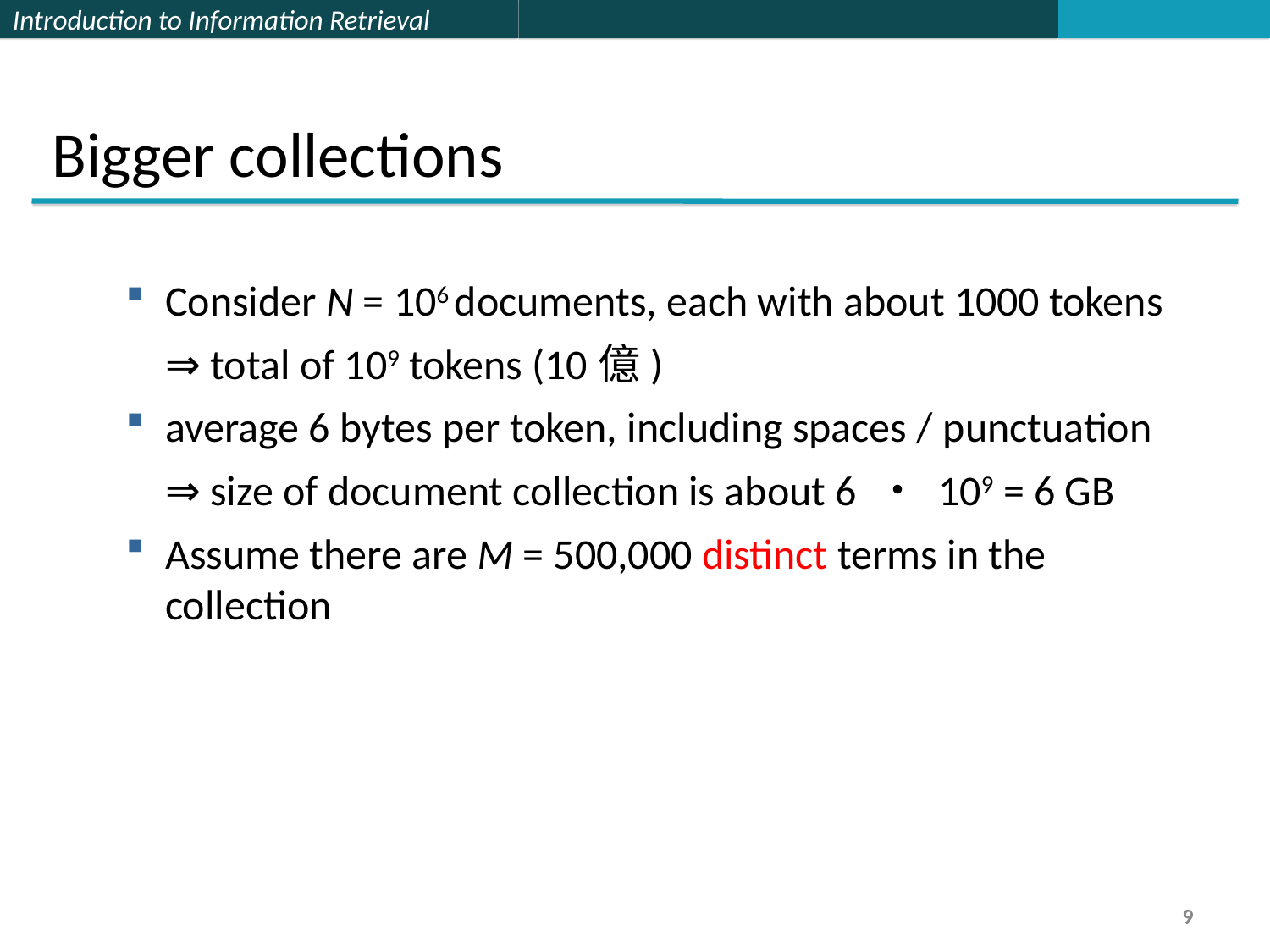

Bigger collections
Consider N = 106 documents, each with about 1000 tokens
	⇒ total of 109 tokens (10億)
average 6 bytes per token, including spaces / punctuation
	⇒ size of document collection is about 6 ・ 109 = 6 GB
Assume there are M = 500,000 distinct terms in the collection

9
9